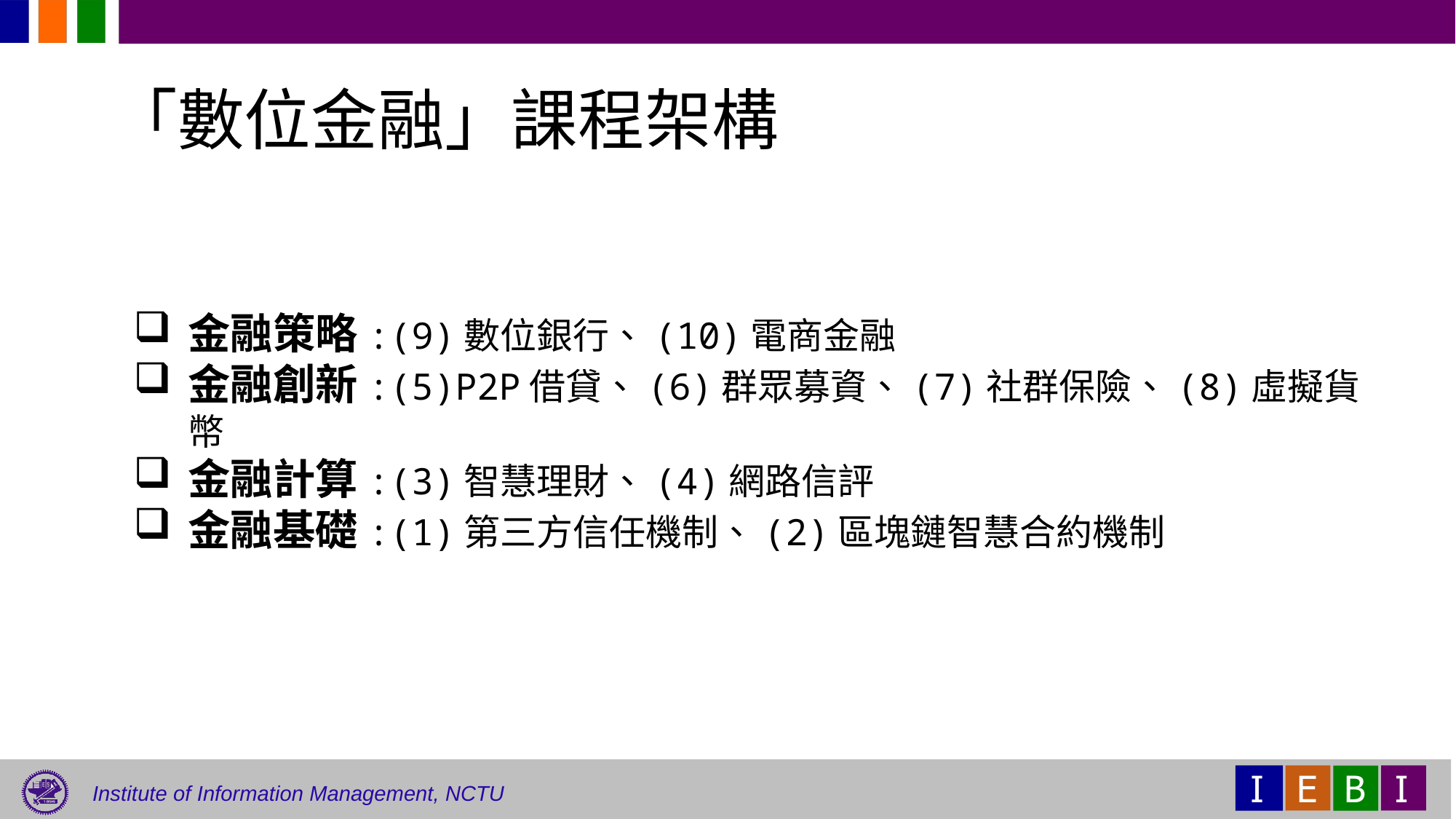

# 「數位金融」課程架構

金融策略:(9)數位銀行、(10)電商金融
金融創新:(5)P2P借貸、(6)群眾募資、(7)社群保險、(8)虛擬貨幣
金融計算:(3)智慧理財、(4)網路信評
金融基礎:(1)第三方信任機制、(2)區塊鏈智慧合約機制